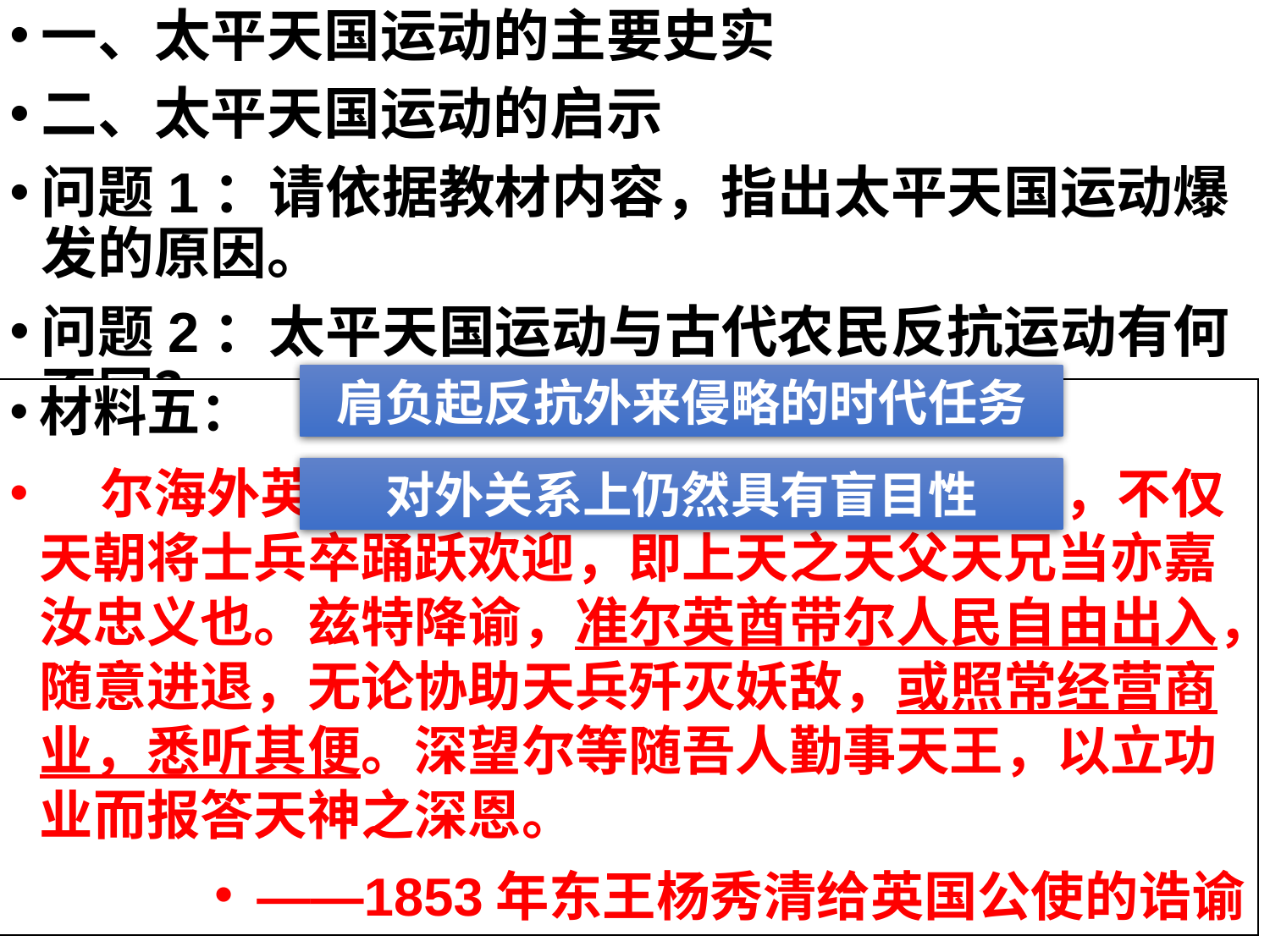

一、太平天国运动的主要史实
二、太平天国运动的启示
问题1：请依据教材内容，指出太平天国运动爆发的原因。
问题2：太平天国运动与古代农民反抗运动有何不同？

肩负起反抗外来侵略的时代任务
材料五：
    尔海外英民“不远万里而来”，归顺我朝，不仅天朝将士兵卒踊跃欢迎，即上天之天父天兄当亦嘉汝忠义也。兹特降谕，准尔英酋带尔人民自由出入，随意进退，无论协助天兵歼灭妖敌，或照常经营商业，悉听其便。深望尔等随吾人勤事天王，以立功业而报答天神之深恩。
——1853年东王杨秀清给英国公使的诰谕
对外关系上仍然具有盲目性